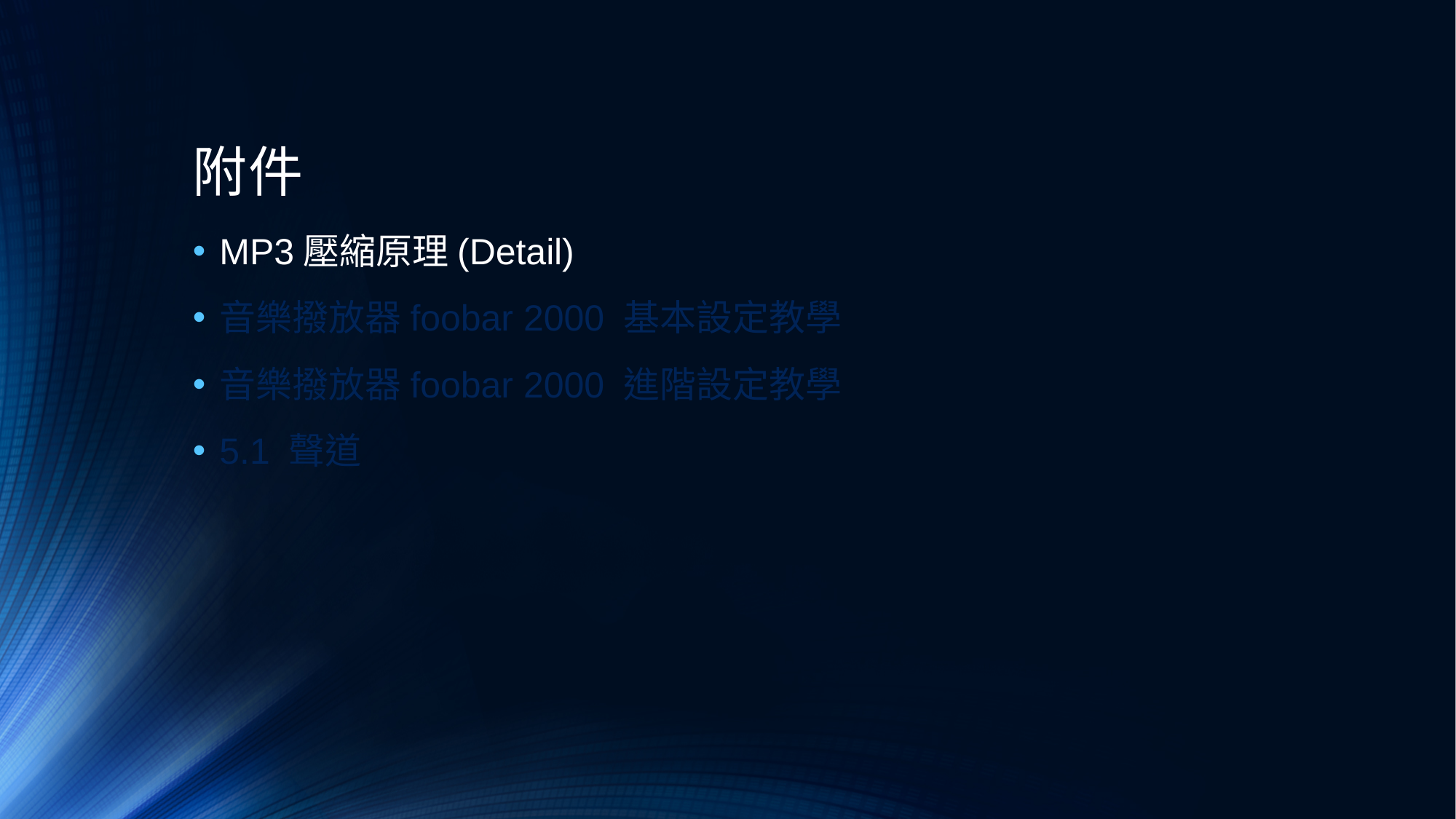

# 附件
MP3壓縮原理(Detail)
音樂撥放器foobar 2000 基本設定教學
音樂撥放器foobar 2000 進階設定教學
5.1 聲道